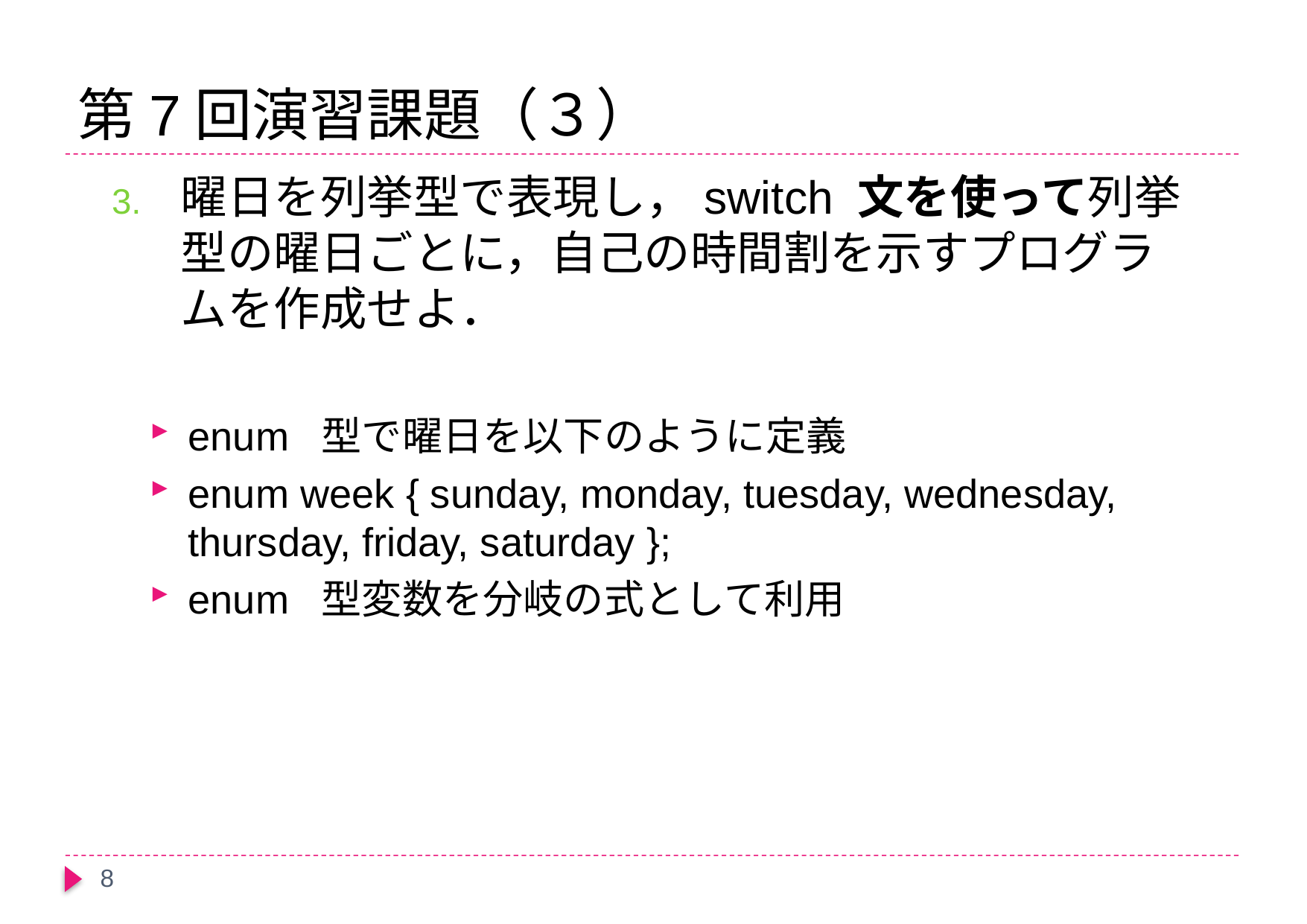

# 第7回演習課題（３）
曜日を列挙型で表現し，switch 文を使って列挙型の曜日ごとに，自己の時間割を示すプログラムを作成せよ．

enum  型で曜日を以下のように定義
enum week { sunday, monday, tuesday, wednesday, thursday, friday, saturday };
enum  型変数を分岐の式として利用

8